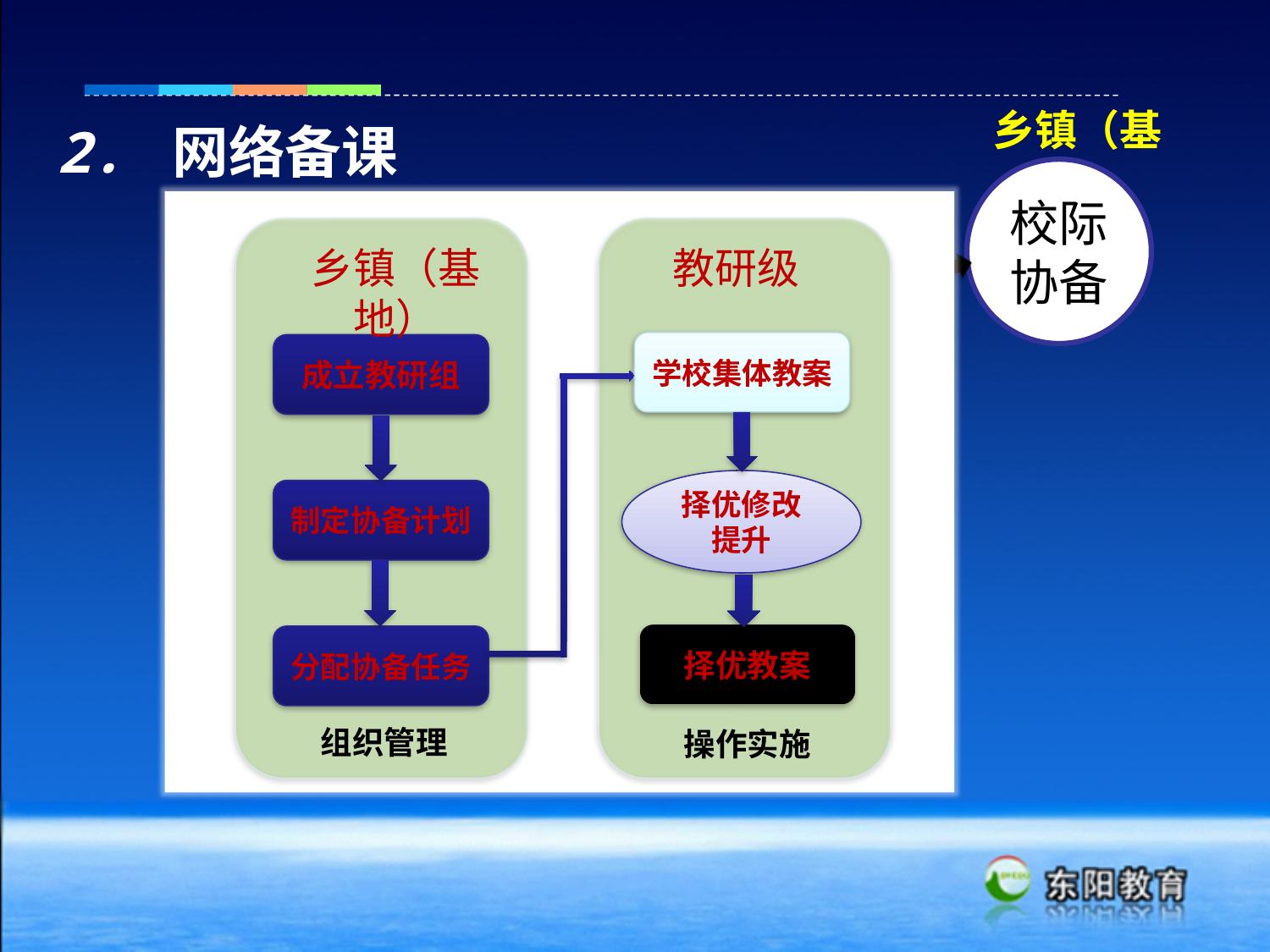

乡镇（基地）
校际协备
2. 网络备课

组织管理
操作实施
教研级
乡镇（基地）
学校集体教案
成立教研组

择优修改提升
制定协备计划

择优教案
分配协备任务
学校
校内齐备

集体教案